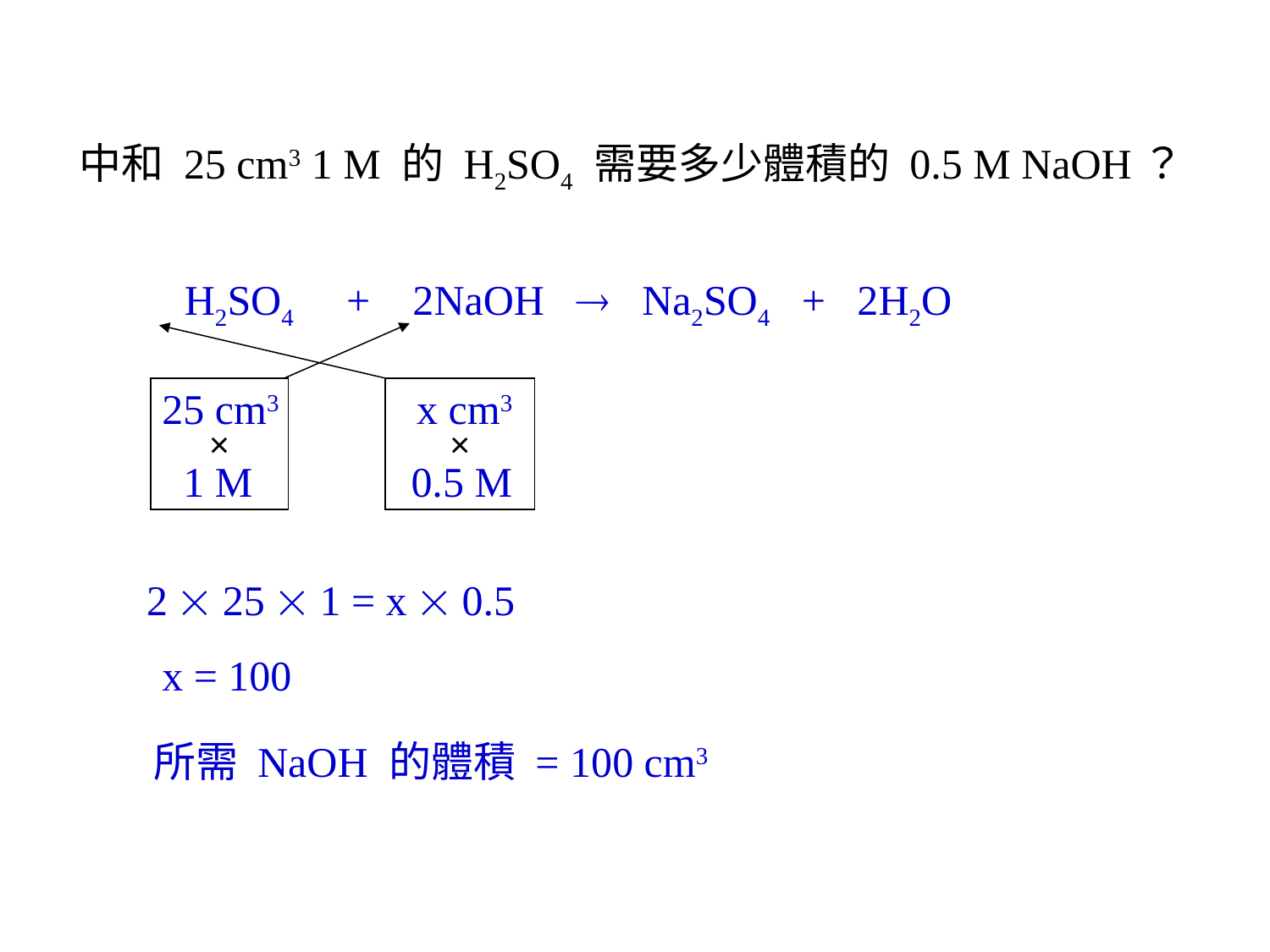

中和 25 cm3 1 M 的 H2SO4 需要多少體積的 0.5 M NaOH？
H2SO4     +    2NaOH   →   Na2SO4   +   2H2O

25 cm3             x cm3
  1 M               0.5 M

×

×

2 × 25 × 1 = x × 0.5
x = 100
所需 NaOH 的體積 = 100 cm3